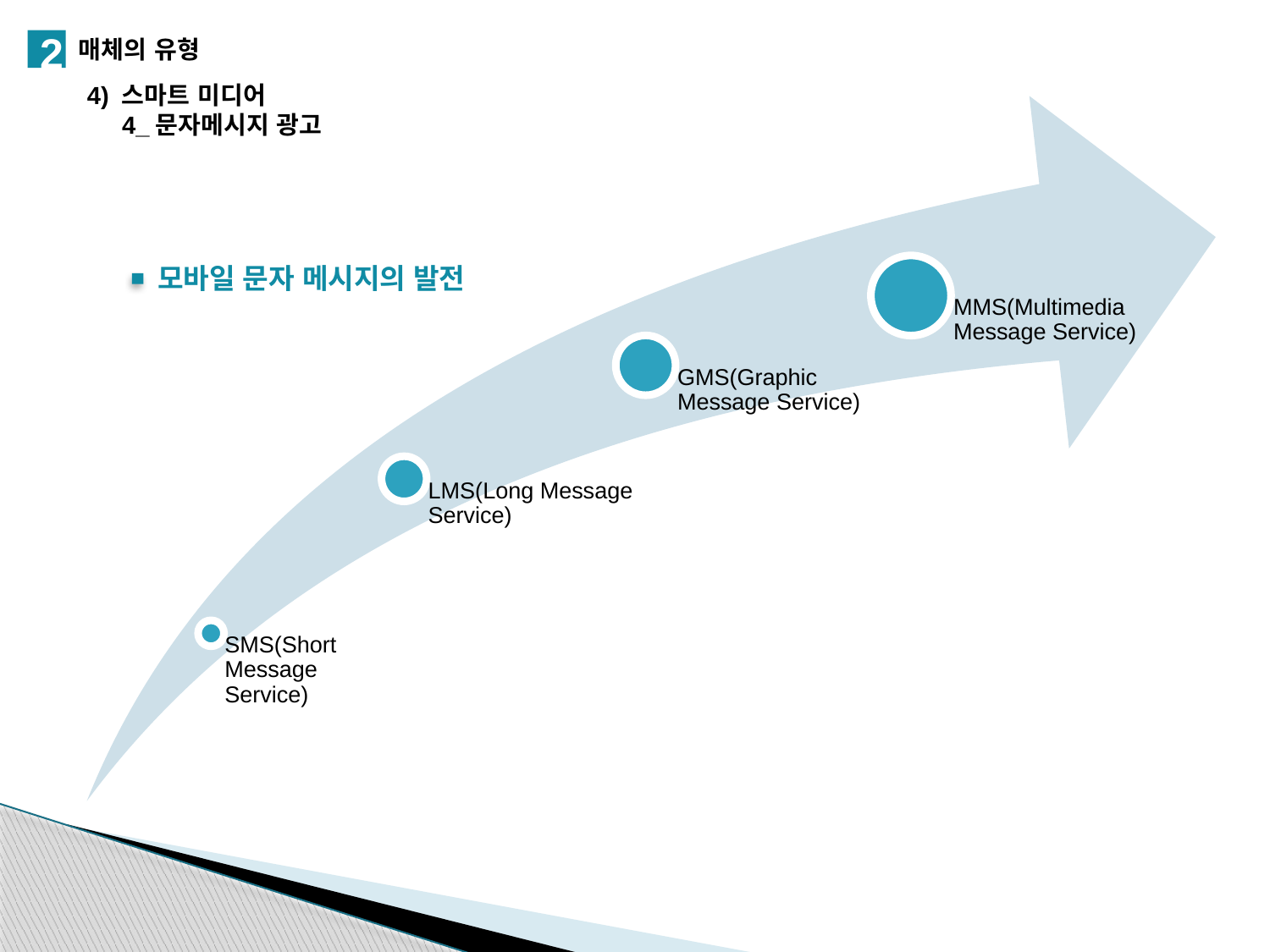

2
매체의 유형

SMS(Short Message Service)
LMS(Long Message Service)
GMS(Graphic Message Service)
MMS(Multimedia Message Service)
4) 스마트 미디어
     4_문자메시지 광고
모바일 문자 메시지의 발전